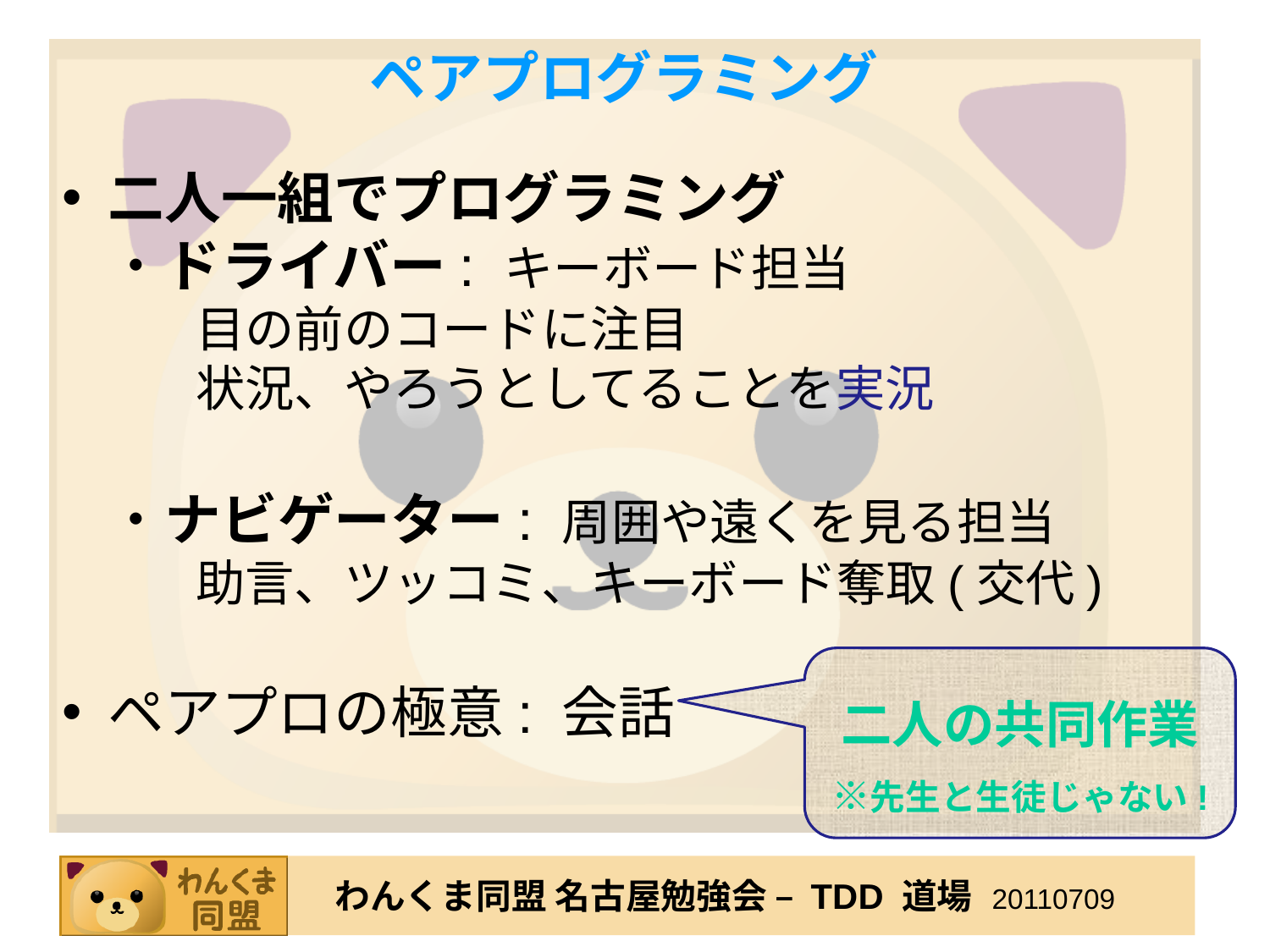

# ペアプログラミング
二人一組でプログラミング
・ドライバー: キーボード担当
        目の前のコードに注目
        状況、やろうとしてることを実況
・ナビゲーター: 周囲や遠くを見る担当
        助言、ツッコミ、キーボード奪取(交代)
ペアプロの極意: 会話
二人の共同作業
※先生と生徒じゃない!